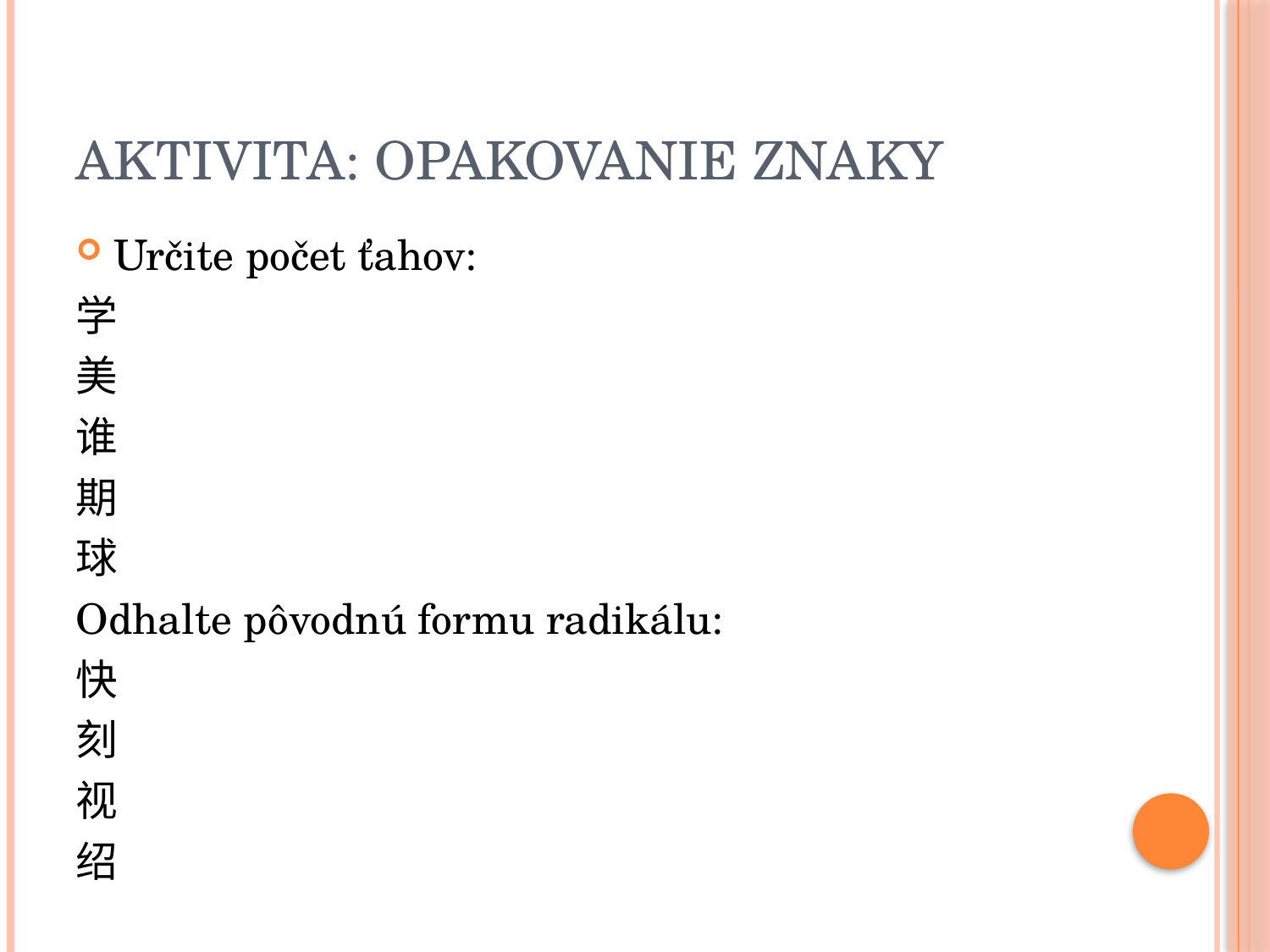

# Aktivita: opakovanie znaky
Určite počet ťahov:
学
美
谁
期
球
Odhalte pôvodnú formu radikálu:
快
刻
视
绍